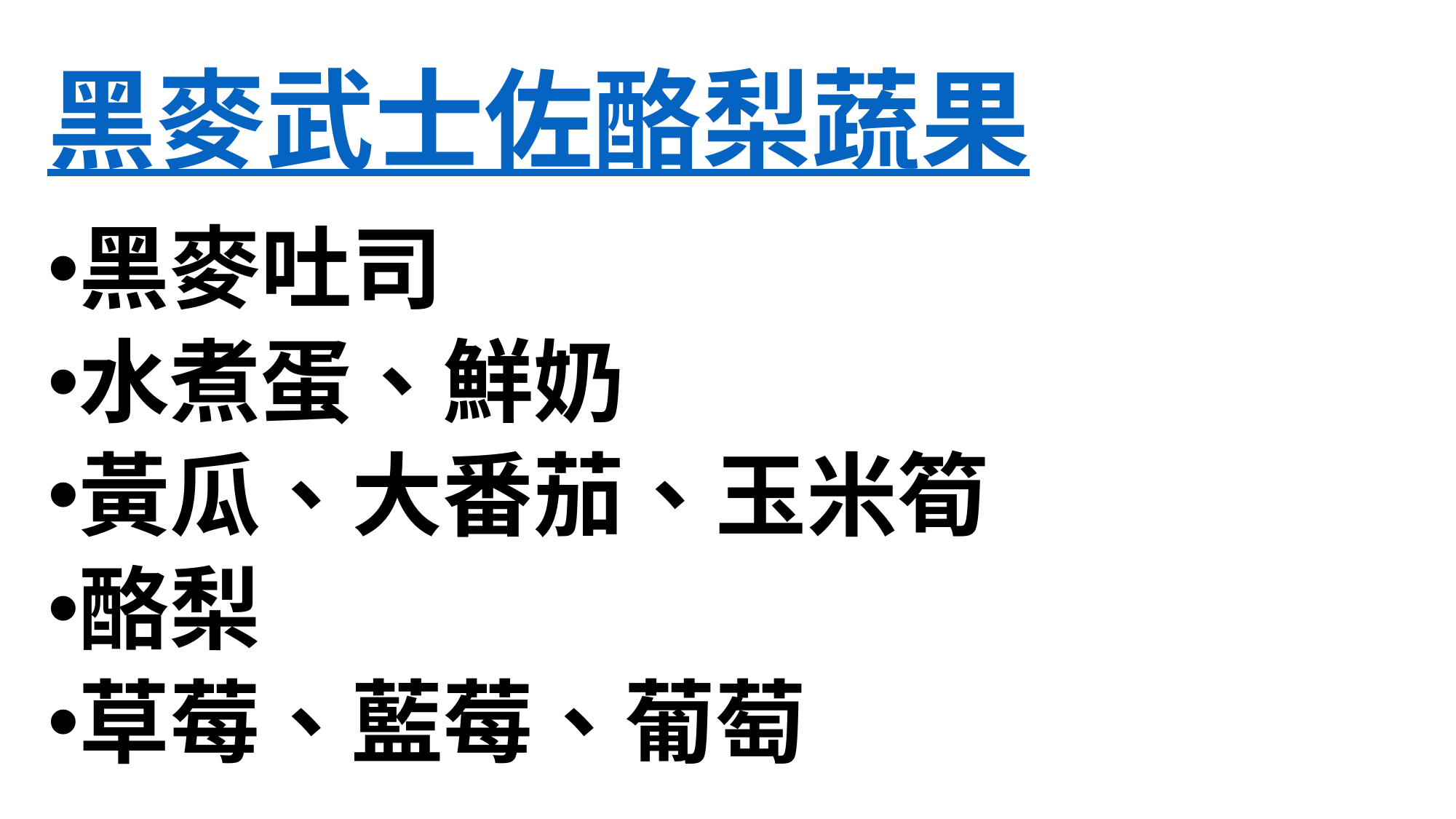

# 黑麥武士佐酪梨蔬果
黑麥吐司
水煮蛋、鮮奶
黃瓜、大番茄、玉米筍
酪梨
草莓、藍莓、葡萄